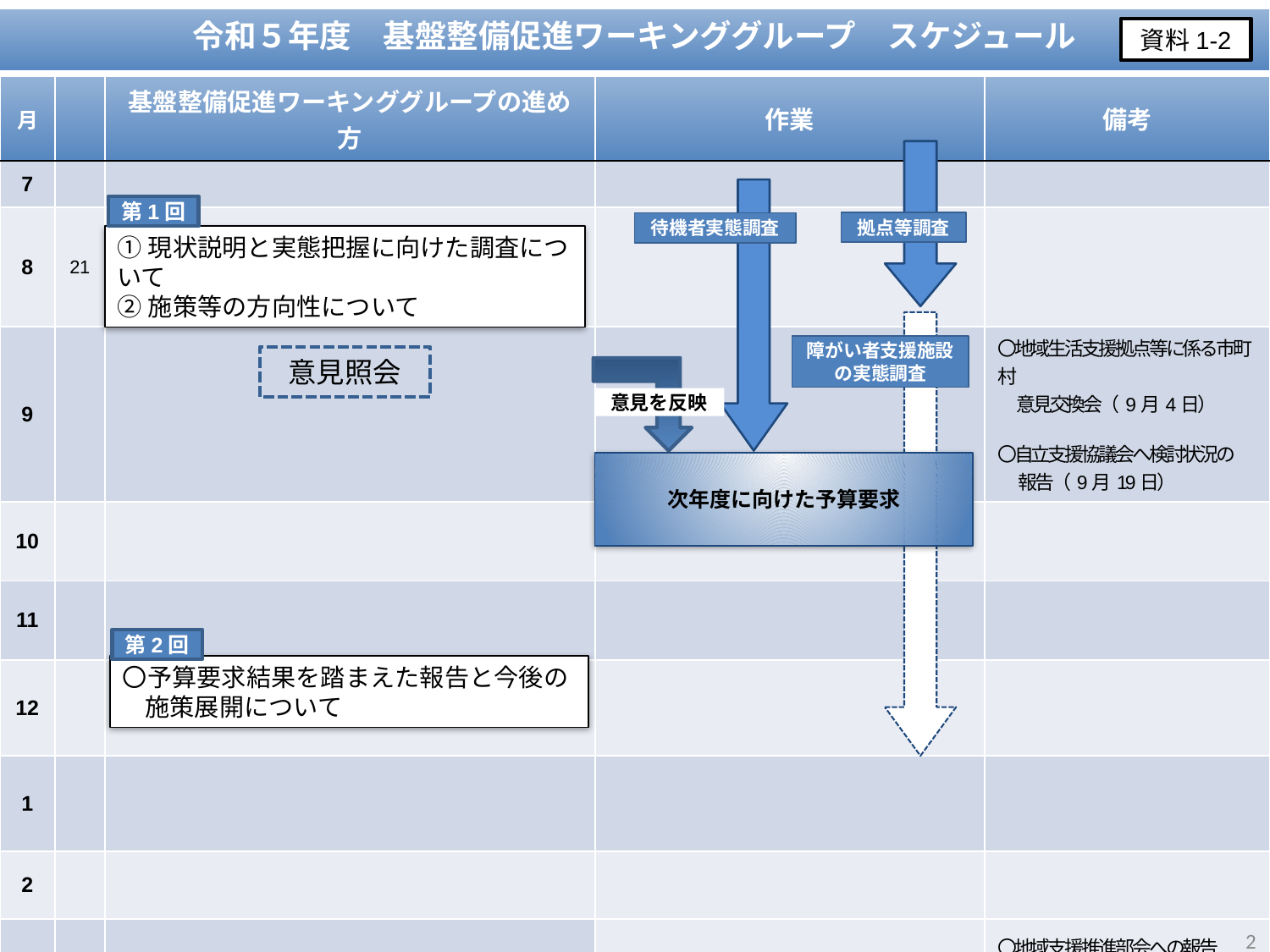

令和５年度　基盤整備促進ワーキンググループ　スケジュール
資料1-2
| 月 |  | 基盤整備促進ワーキンググループの進め方 | 作業 | 備考 |
| --- | --- | --- | --- | --- |
| 7 |  |  |  |  |
| 8 | 21 |  |  |  |
| 9 |  |  |  | 〇地域生活支援拠点等に係る市町村 　 意見交換会（9月4日） 〇自立支援協議会へ検討状況の 　 報告（9月19日） |
| 10 |  |  |  |  |
| 11 |  |  |  |  |
| 12 |  |  |  |  |
| 1 |  |  |  |  |
| 2 |  |  |  |  |
| 3 |  |  |  | 〇地域支援推進部会への報告 〇自立支援協議会への報告 |

第1回
拠点等調査
待機者実態調査
①現状説明と実態把握に向けた調査について
②施策等の方向性について

障がい者支援施設の実態調査
意見照会

意見を反映
次年度に向けた予算要求
第2回
〇予算要求結果を踏まえた報告と今後の
   施策展開について
2